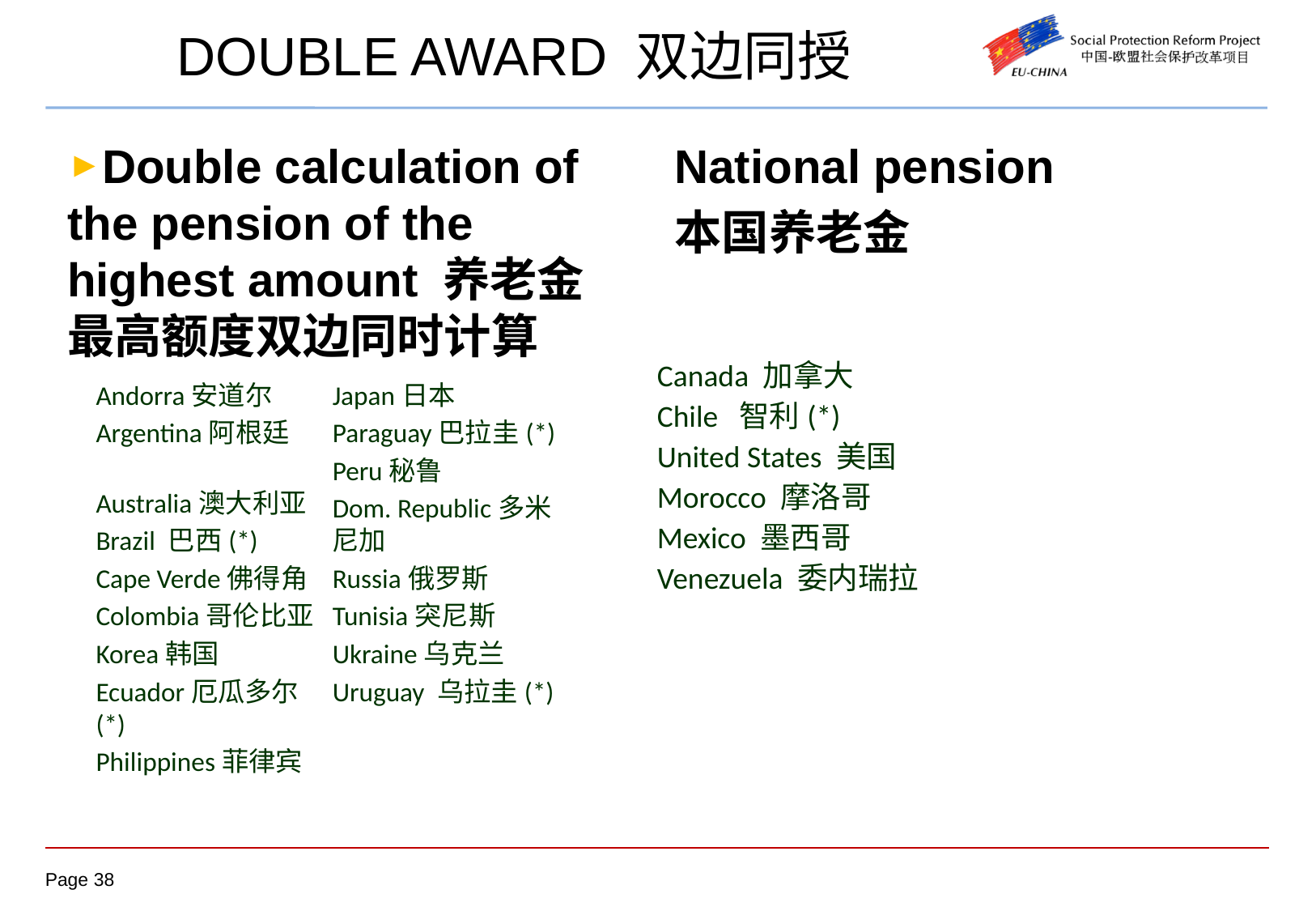

# DOUBLE AWARD 双边同授
Double calculation of the pension of the highest amount 养老金最高额度双边同时计算
National pension
本国养老金
Canada 加拿大
Chile  智利(*)
United States 美国
Morocco 摩洛哥
Mexico 墨西哥
Venezuela 委内瑞拉

Andorra安道尔
Argentina阿根廷
Australia澳大利亚
Brazil 巴西(*)
Cape Verde佛得角
Colombia哥伦比亚
Korea韩国
Ecuador厄瓜多尔 (*)
Philippines菲律宾
Japan日本
Paraguay巴拉圭(*)
Peru秘鲁
Dom. Republic多米尼加
Russia俄罗斯
Tunisia突尼斯
Ukraine乌克兰
Uruguay 乌拉圭(*)